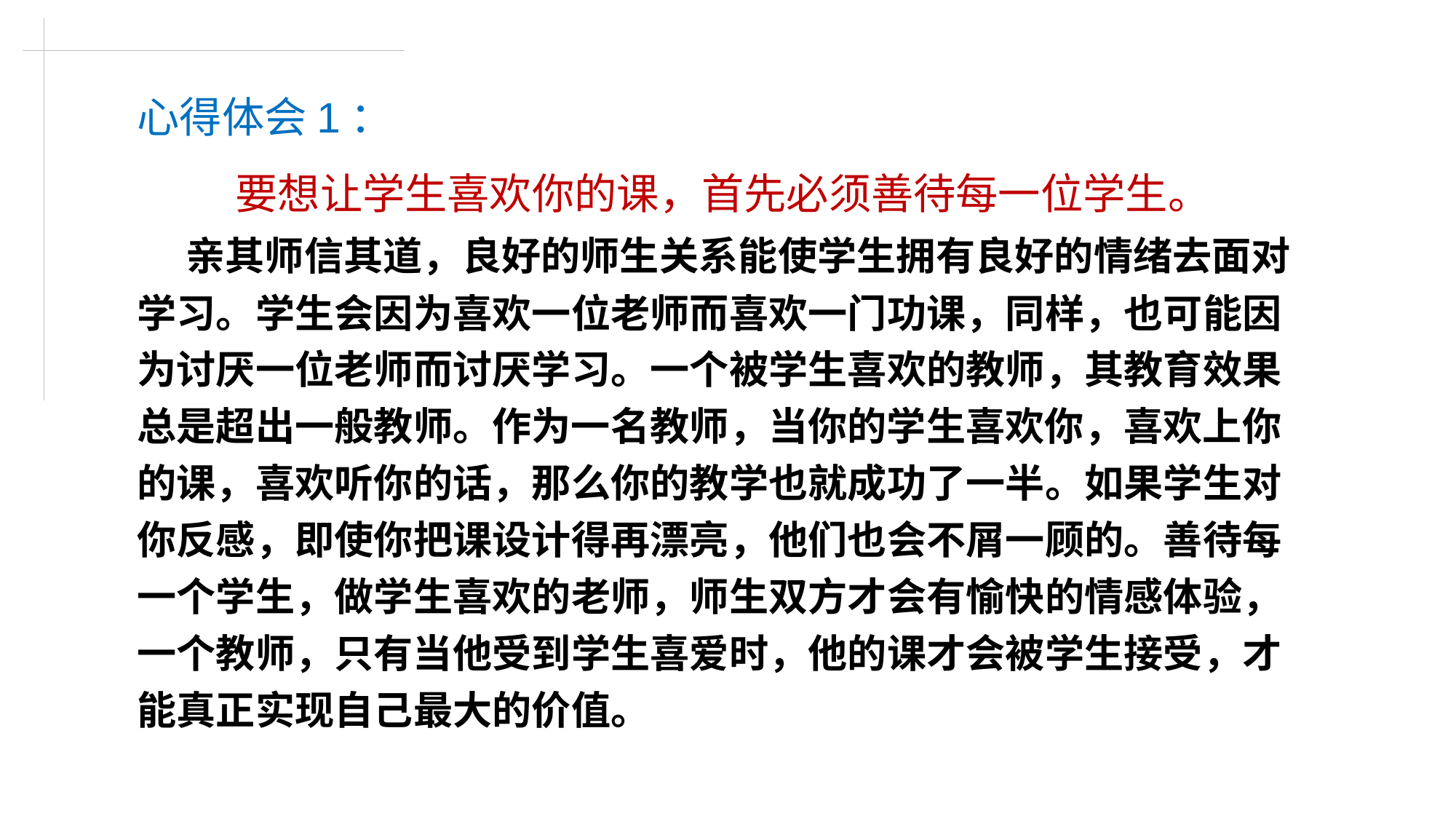

心得体会1：
要想让学生喜欢你的课，首先必须善待每一位学生。
    亲其师信其道，良好的师生关系能使学生拥有良好的情绪去面对学习。学生会因为喜欢一位老师而喜欢一门功课，同样，也可能因为讨厌一位老师而讨厌学习。一个被学生喜欢的教师，其教育效果总是超出一般教师。作为一名教师，当你的学生喜欢你，喜欢上你的课，喜欢听你的话，那么你的教学也就成功了一半。如果学生对你反感，即使你把课设计得再漂亮，他们也会不屑一顾的。善待每一个学生，做学生喜欢的老师，师生双方才会有愉快的情感体验，一个教师，只有当他受到学生喜爱时，他的课才会被学生接受，才能真正实现自己最大的价值。